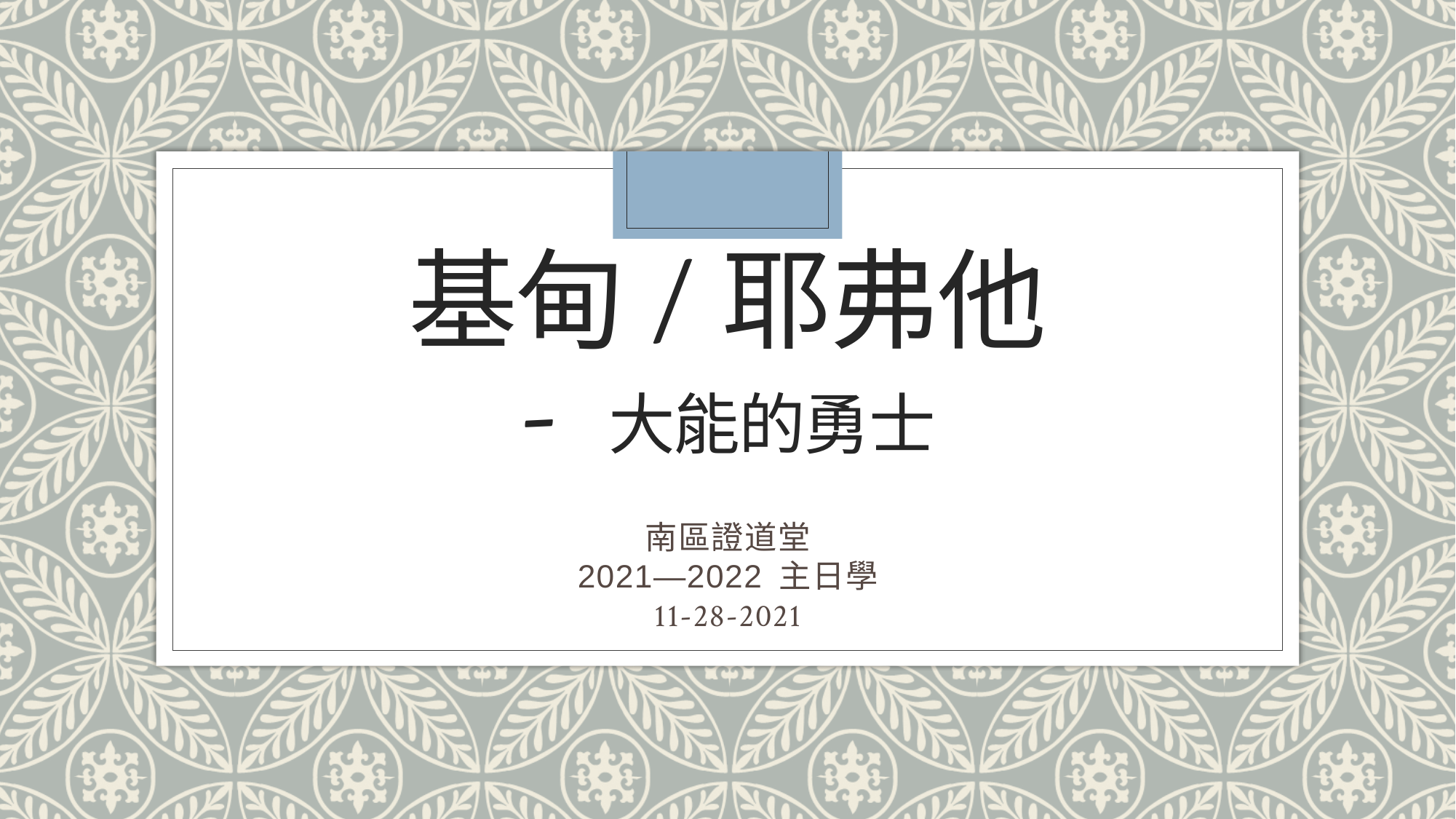

# 基甸/耶弗他 - 大能的勇士
南區證道堂
2021—2022 主日學
11-28-2021